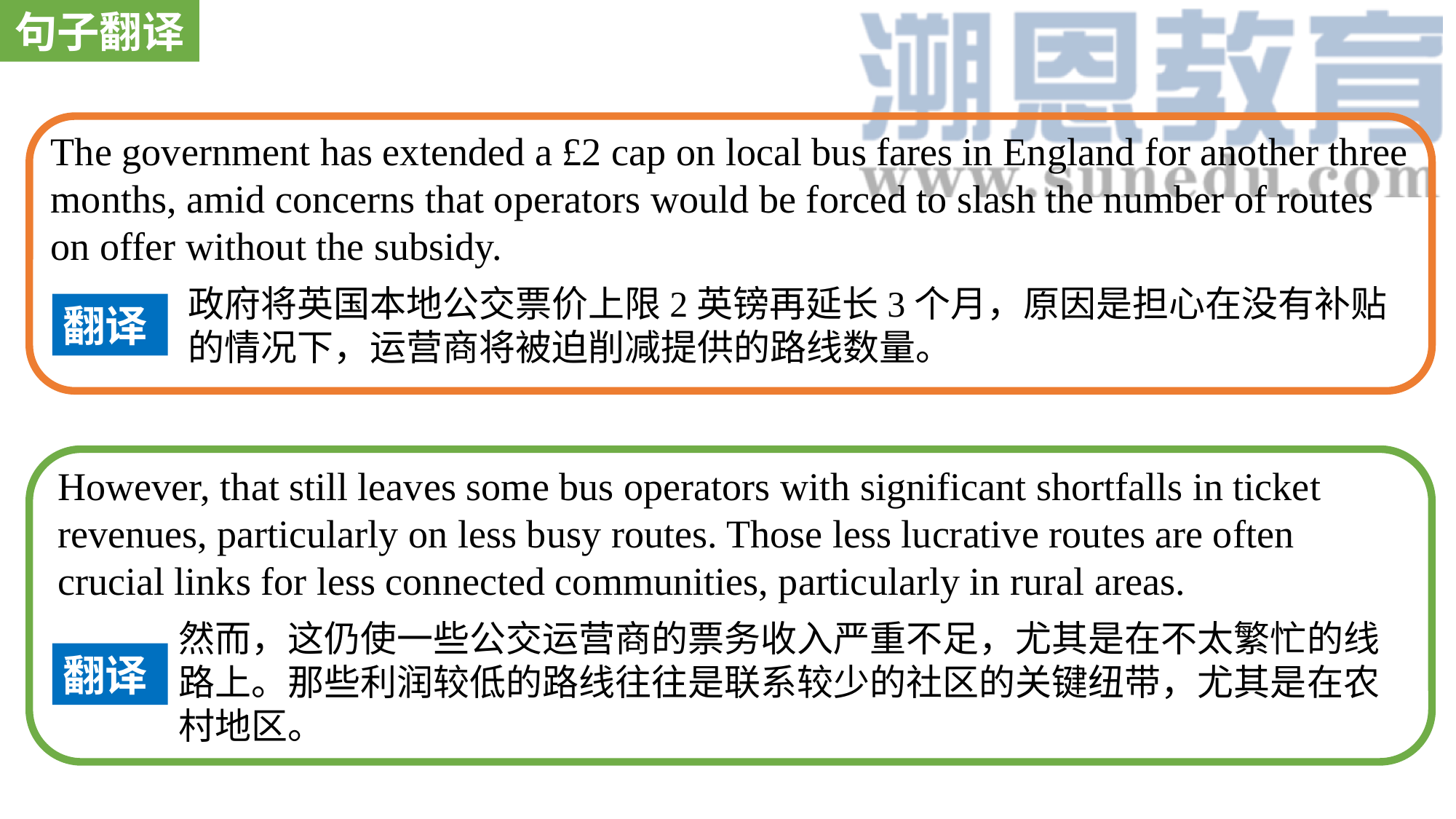

句子翻译

The government has extended a £2 cap on local bus fares in England for another three months, amid concerns that operators would be forced to slash the number of routes on offer without the subsidy.
政府将英国本地公交票价上限2英镑再延长3个月，原因是担心在没有补贴的情况下，运营商将被迫削减提供的路线数量。
翻译

However, that still leaves some bus operators with significant shortfalls in ticket revenues, particularly on less busy routes. Those less lucrative routes are often crucial links for less connected communities, particularly in rural areas.
然而，这仍使一些公交运营商的票务收入严重不足，尤其是在不太繁忙的线路上。那些利润较低的路线往往是联系较少的社区的关键纽带，尤其是在农村地区。
翻译